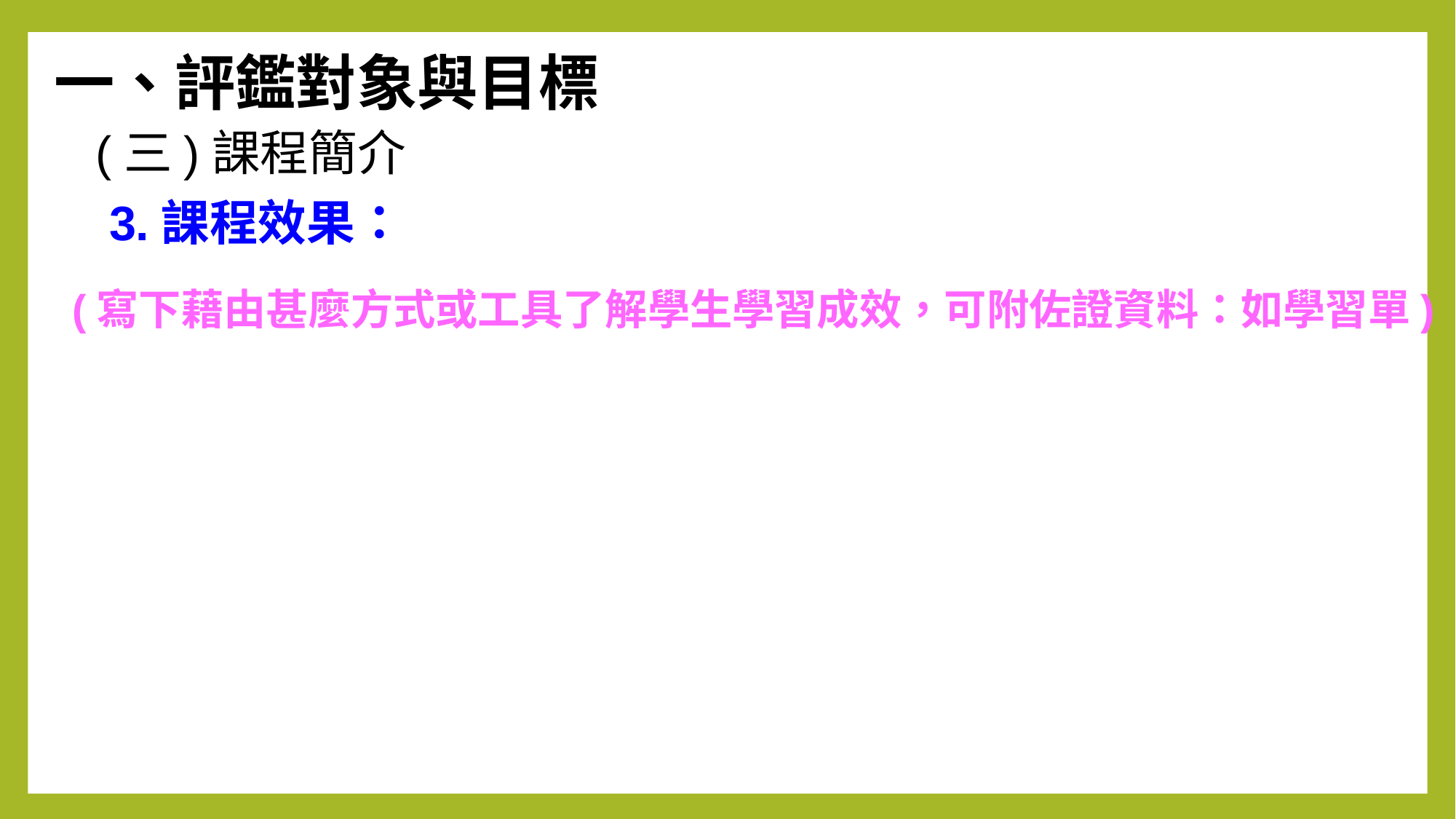

一、評鑑對象與目標
(三)課程簡介
3.課程效果：
(寫下藉由甚麼方式或工具了解學生學習成效，可附佐證資料：如學習單)